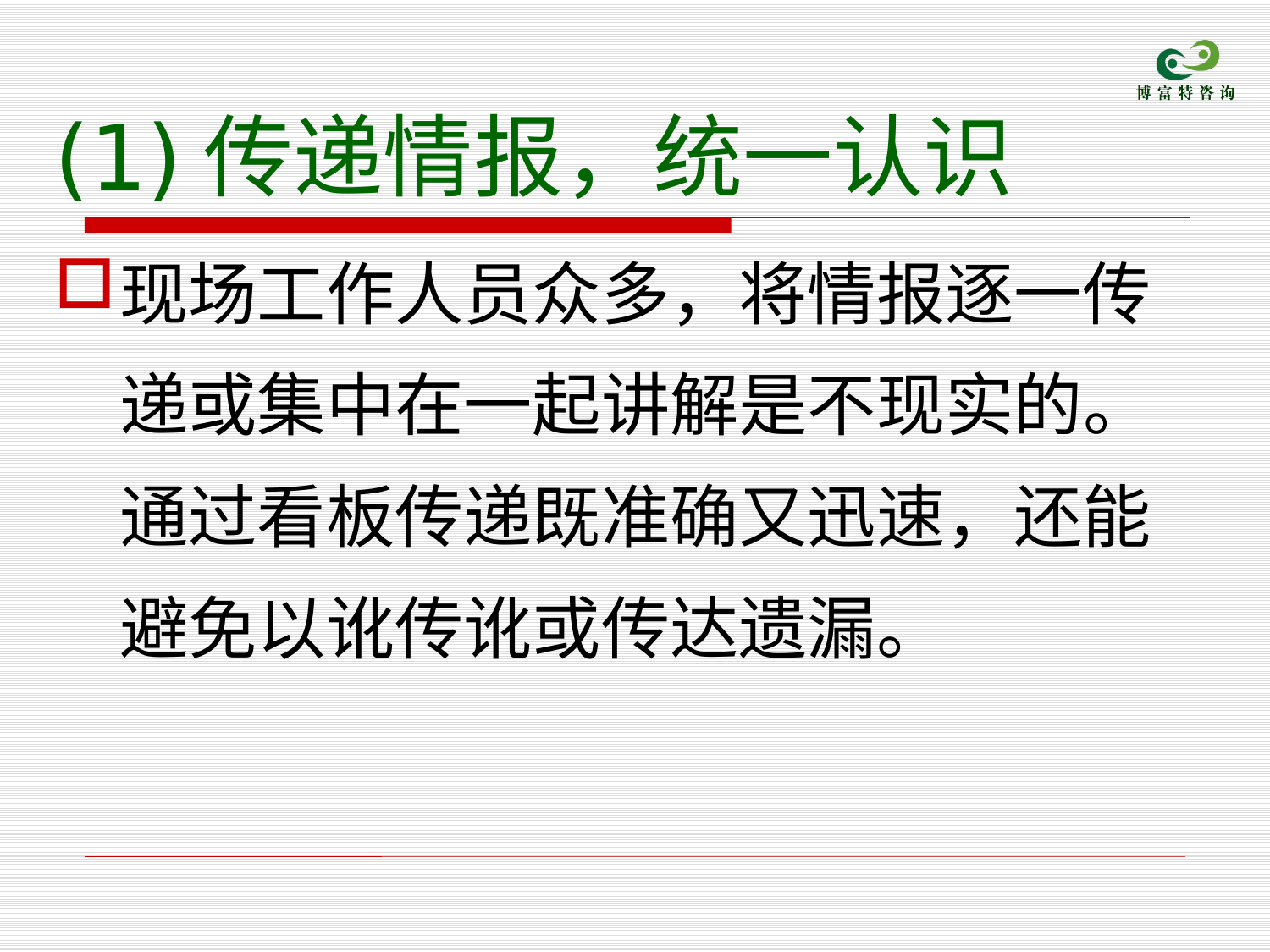

(1)传递情报，统一认识
现场工作人员众多，将情报逐一传递或集中在一起讲解是不现实的。通过看板传递既准确又迅速，还能避免以讹传讹或传达遗漏。
493